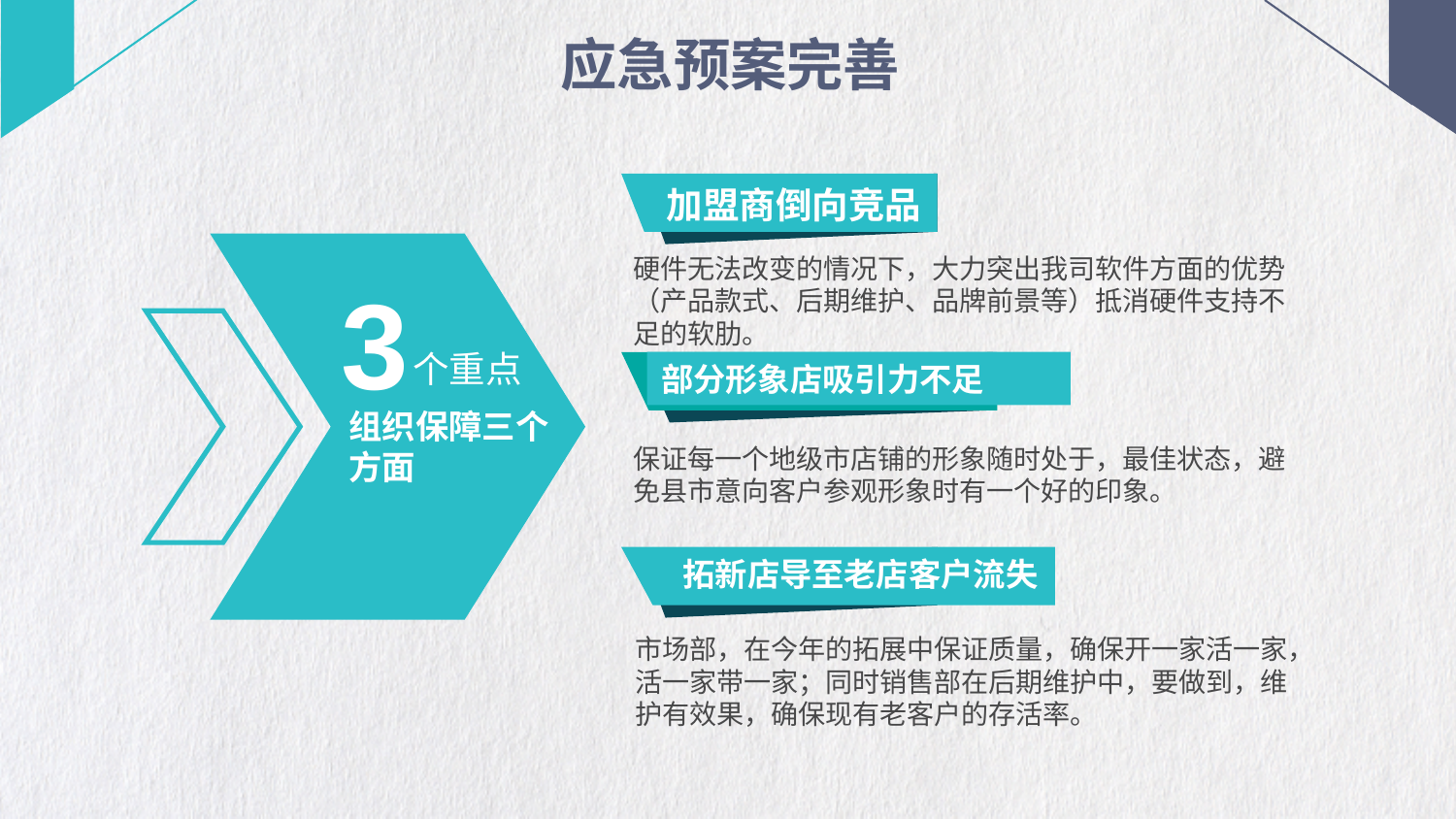

应急预案完善

加盟商倒向竞品

硬件无法改变的情况下，大力突出我司软件方面的优势（产品款式、后期维护、品牌前景等）抵消硬件支持不足的软肋。
3
个重点
部分形象店吸引力不足

组织保障三个
方面
保证每一个地级市店铺的形象随时处于，最佳状态，避免县市意向客户参观形象时有一个好的印象。
拓新店导至老店客户流失

市场部，在今年的拓展中保证质量，确保开一家活一家，活一家带一家；同时销售部在后期维护中，要做到，维护有效果，确保现有老客户的存活率。